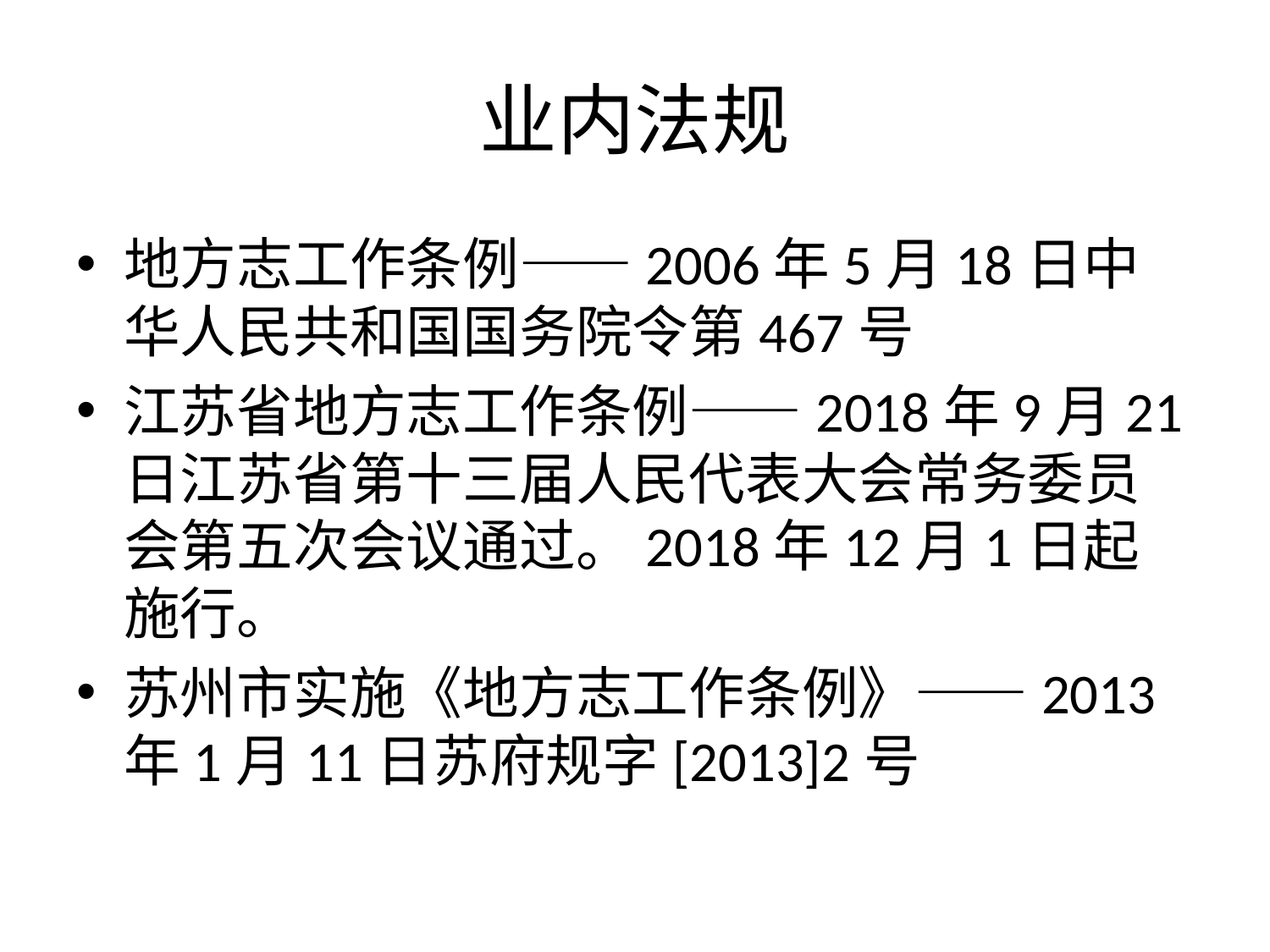

# 业内法规
地方志工作条例——2006年5月18日中华人民共和国国务院令第467号
江苏省地方志工作条例——2018年9月21日江苏省第十三届人民代表大会常务委员会第五次会议通过。2018年12月1日起施行。
苏州市实施《地方志工作条例》——2013年1月11日苏府规字[2013]2号